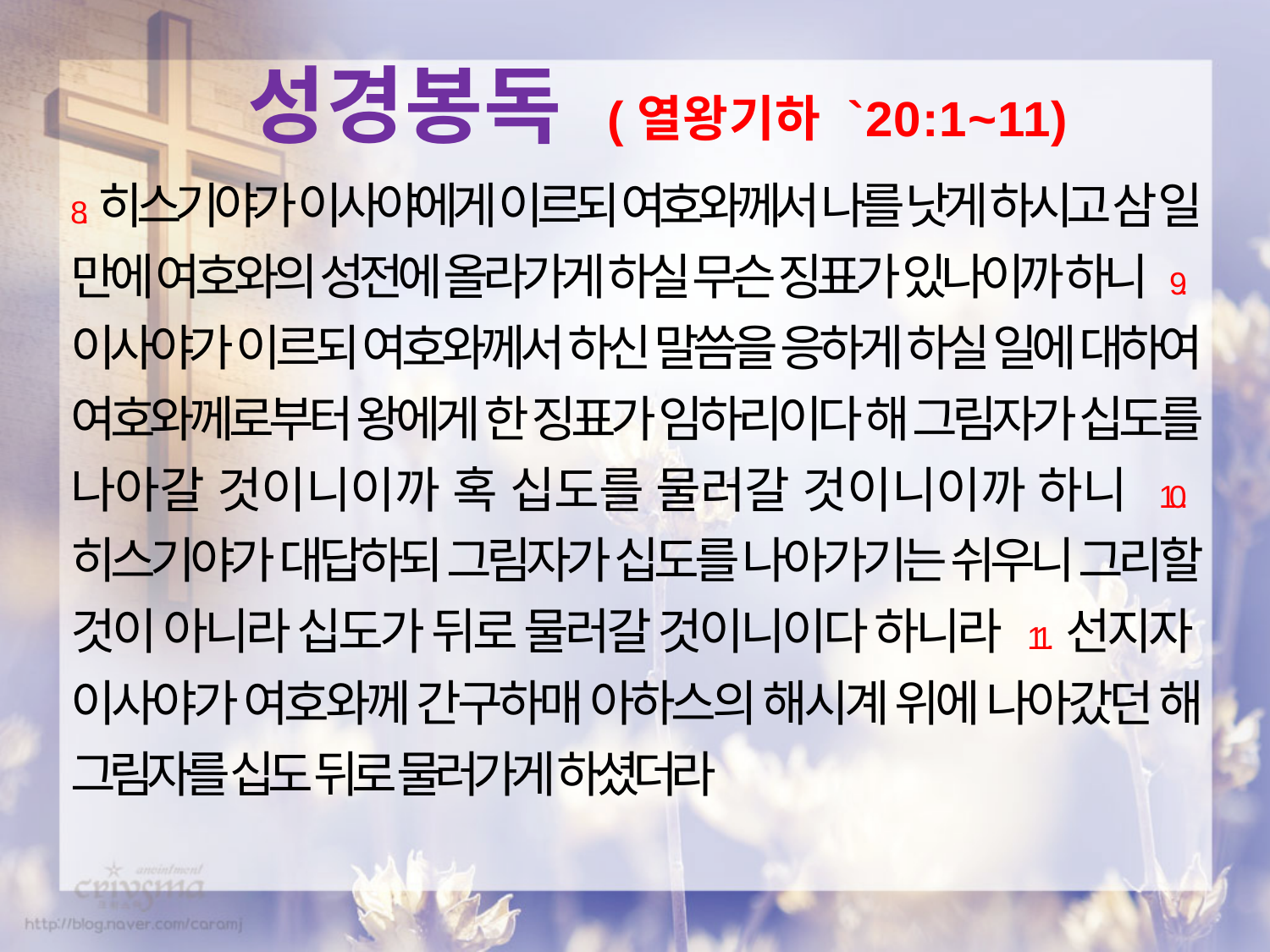

성경봉독 (열왕기하 `20:1~11)
8.히스기야가 이사야에게 이르되 여호와께서 나를 낫게 하시고 삼 일 만에 여호와의 성전에 올라가게 하실 무슨 징표가 있나이까 하니 9.이사야가 이르되 여호와께서 하신 말씀을 응하게 하실 일에 대하여 여호와께로부터 왕에게 한 징표가 임하리이다 해 그림자가 십도를 나아갈 것이니이까 혹 십도를 물러갈 것이니이까 하니 10.히스기야가 대답하되 그림자가 십도를 나아가기는 쉬우니 그리할 것이 아니라 십도가 뒤로 물러갈 것이니이다 하니라 11.선지자 이사야가 여호와께 간구하매 아하스의 해시계 위에 나아갔던 해 그림자를 십도 뒤로 물러가게 하셨더라